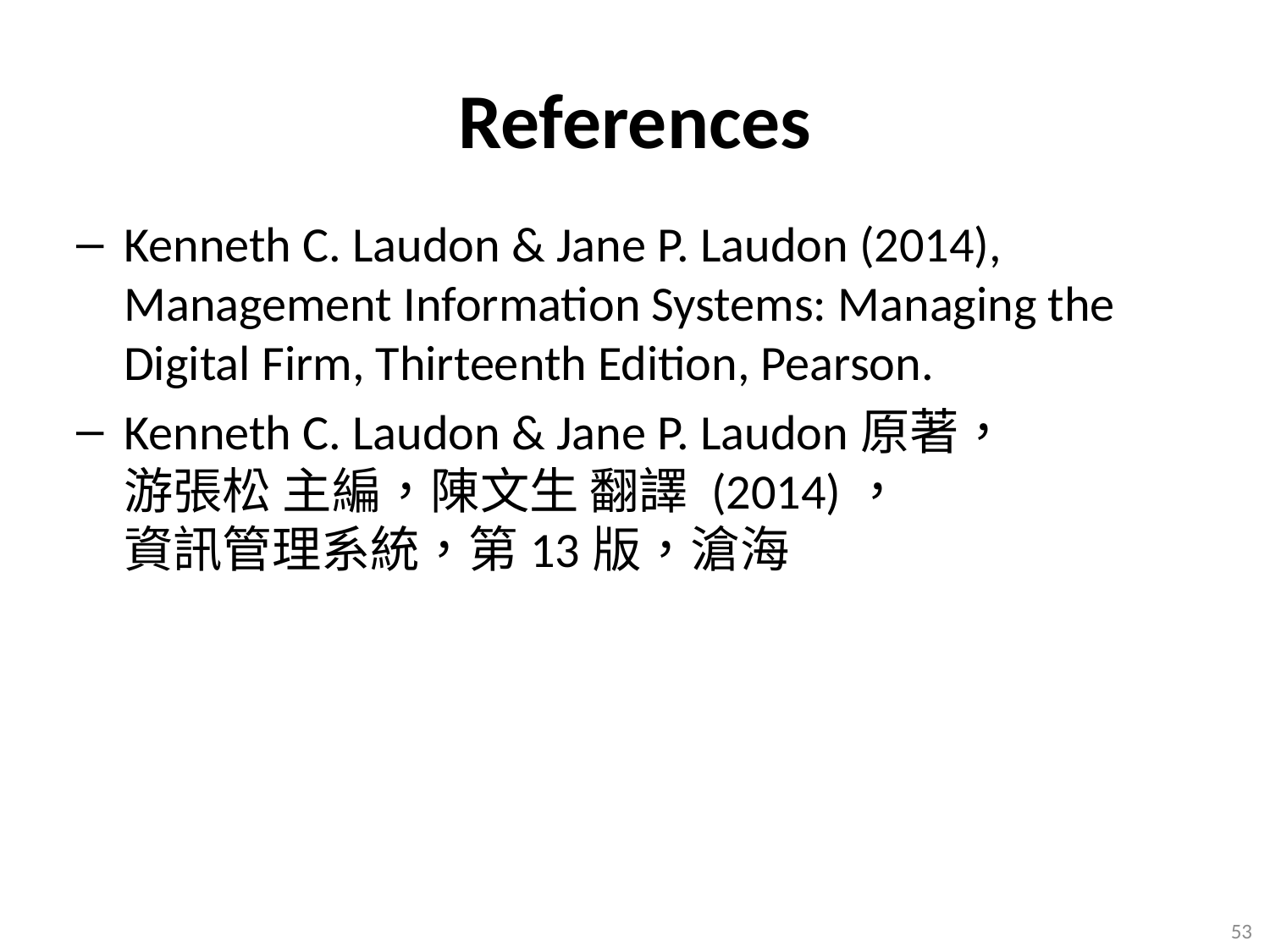

# References
Kenneth C. Laudon & Jane P. Laudon (2014),
Management Information Systems: Managing the Digital Firm, Thirteenth Edition, Pearson.
Kenneth C. Laudon & Jane P. Laudon原著，
游張松 主編，陳文生 翻譯 (2014)，
資訊管理系統，第13版，滄海
53